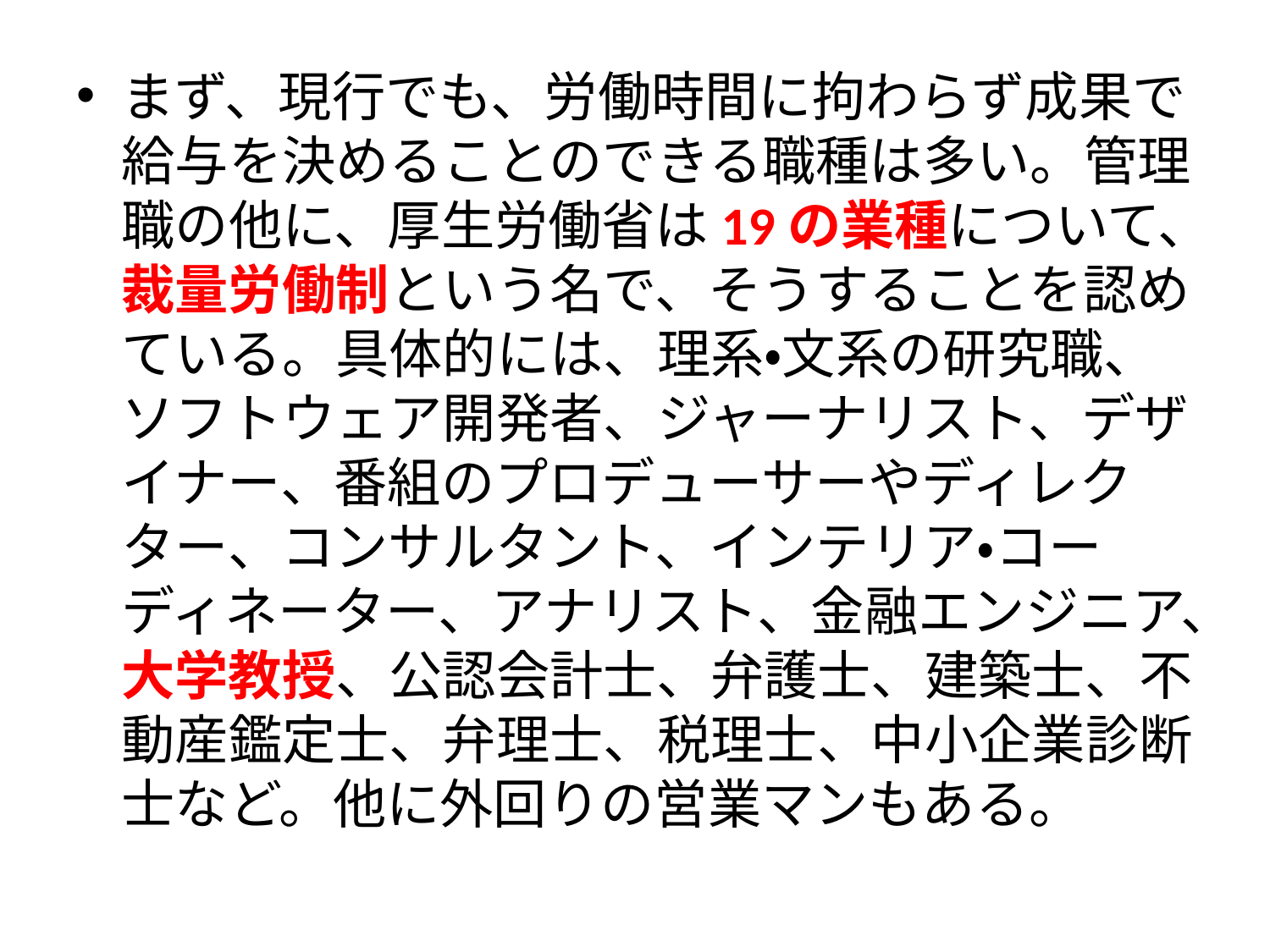

まず、現行でも、労働時間に拘わらず成果で給与を決めることのできる職種は多い。管理職の他に、厚生労働省は19の業種について、裁量労働制という名で、そうすることを認めている。具体的には、理系・文系の研究職、ソフトウェア開発者、ジャーナリスト、デザイナー、番組のプロデューサーやディレクター、コンサルタント、インテリア・コーディネーター、アナリスト、金融エンジニア、大学教授、公認会計士、弁護士、建築士、不動産鑑定士、弁理士、税理士、中小企業診断士など。他に外回りの営業マンもある。